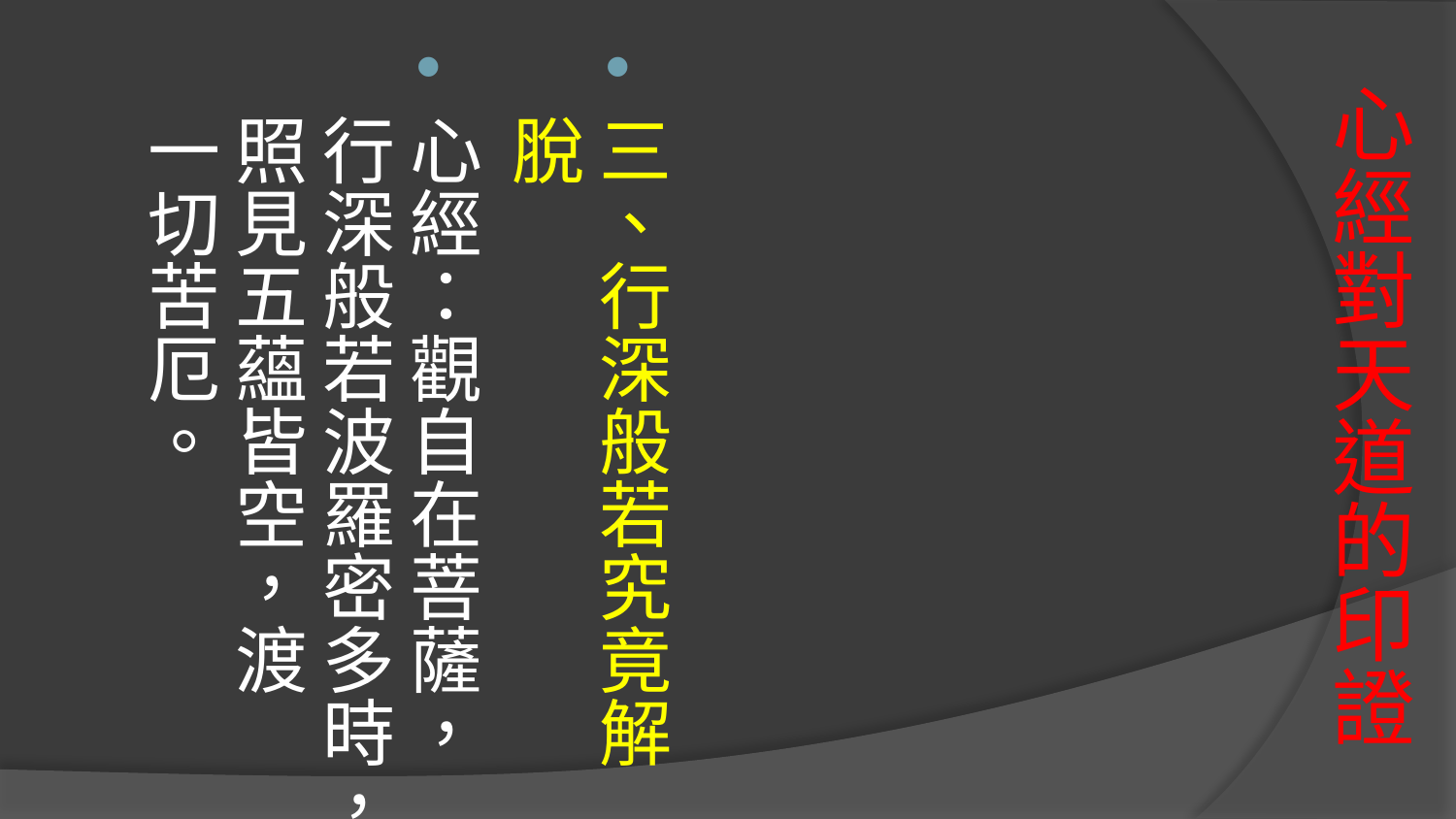

三、行深般若究竟解脫
心經：觀自在菩薩，行深般若波羅密多時，照見五蘊皆空，渡 一切苦厄。

# 心經對天道的印證